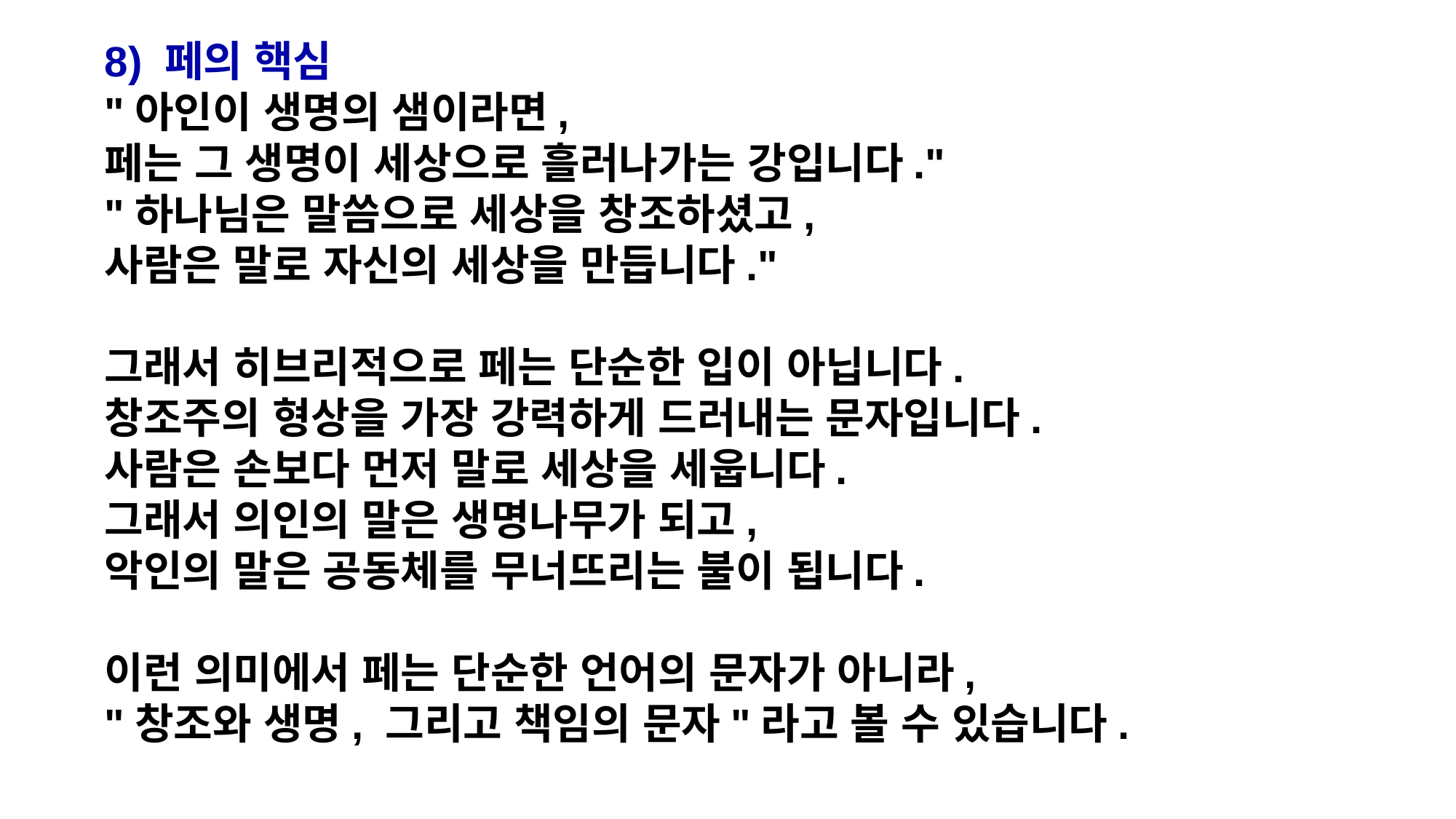

8) 페의 핵심
"아인이 생명의 샘이라면,
페는 그 생명이 세상으로 흘러나가는 강입니다."
"하나님은 말씀으로 세상을 창조하셨고,
사람은 말로 자신의 세상을 만듭니다."

그래서 히브리적으로 페는 단순한 입이 아닙니다.
창조주의 형상을 가장 강력하게 드러내는 문자입니다.
사람은 손보다 먼저 말로 세상을 세웁니다.
그래서 의인의 말은 생명나무가 되고,
악인의 말은 공동체를 무너뜨리는 불이 됩니다.

이런 의미에서 페는 단순한 언어의 문자가 아니라,
"창조와 생명, 그리고 책임의 문자"라고 볼 수 있습니다.